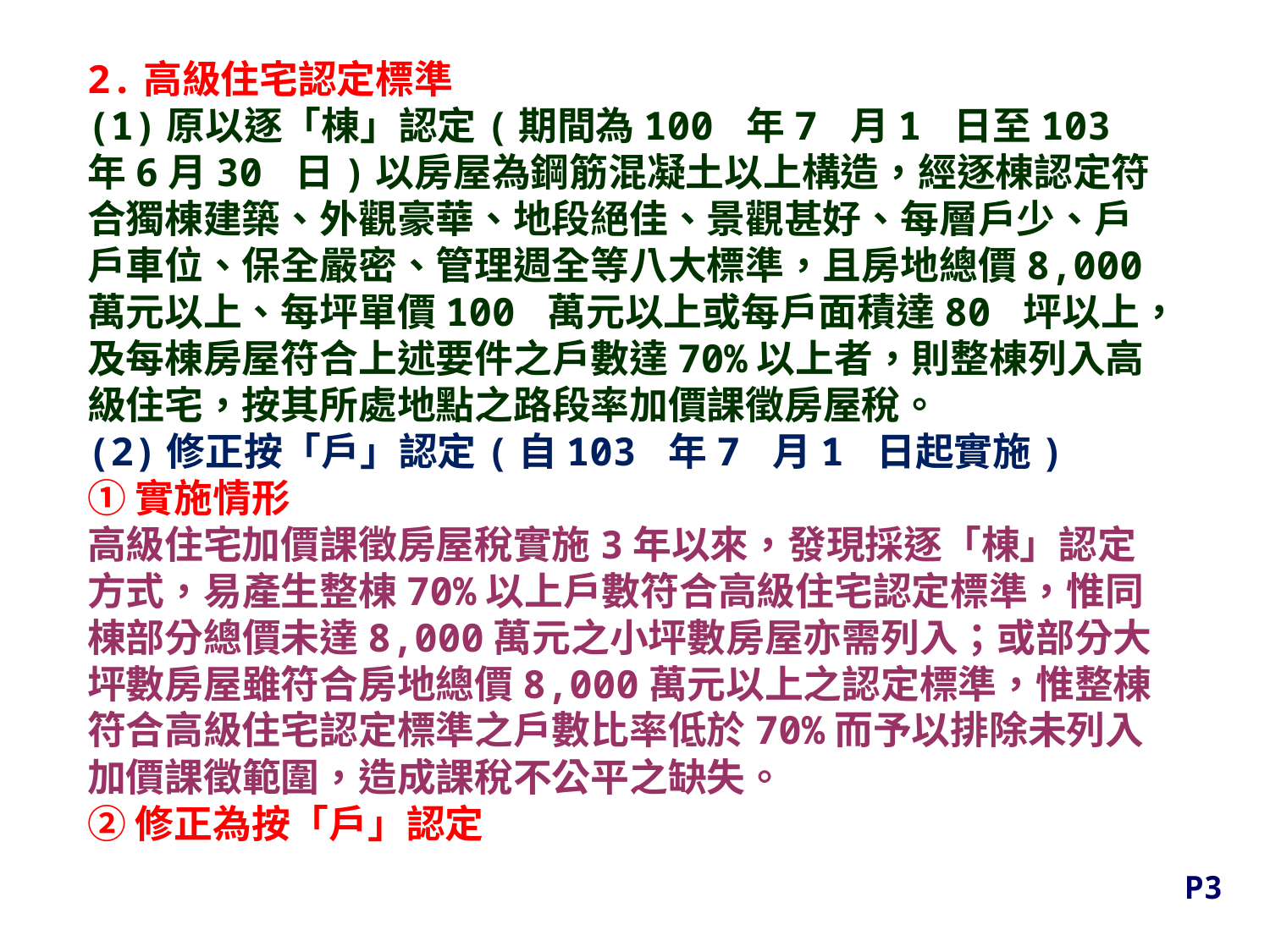

2.高級住宅認定標準
(1)原以逐「棟」認定(期間為100 年7 月1 日至103 年6月30 日)以房屋為鋼筋混凝土以上構造，經逐棟認定符合獨棟建築、外觀豪華、地段絕佳、景觀甚好、每層戶少、戶戶車位、保全嚴密、管理週全等八大標準，且房地總價8,000 萬元以上、每坪單價100 萬元以上或每戶面積達80 坪以上，及每棟房屋符合上述要件之戶數達70%以上者，則整棟列入高級住宅，按其所處地點之路段率加價課徵房屋稅。
(2)修正按「戶」認定(自103 年7 月1 日起實施)
①實施情形
高級住宅加價課徵房屋稅實施3年以來，發現採逐「棟」認定方式，易產生整棟70%以上戶數符合高級住宅認定標準，惟同棟部分總價未達8,000萬元之小坪數房屋亦需列入；或部分大坪數房屋雖符合房地總價8,000萬元以上之認定標準，惟整棟符合高級住宅認定標準之戶數比率低於70%而予以排除未列入加價課徵範圍，造成課稅不公平之缺失。
②修正為按「戶」認定
P3